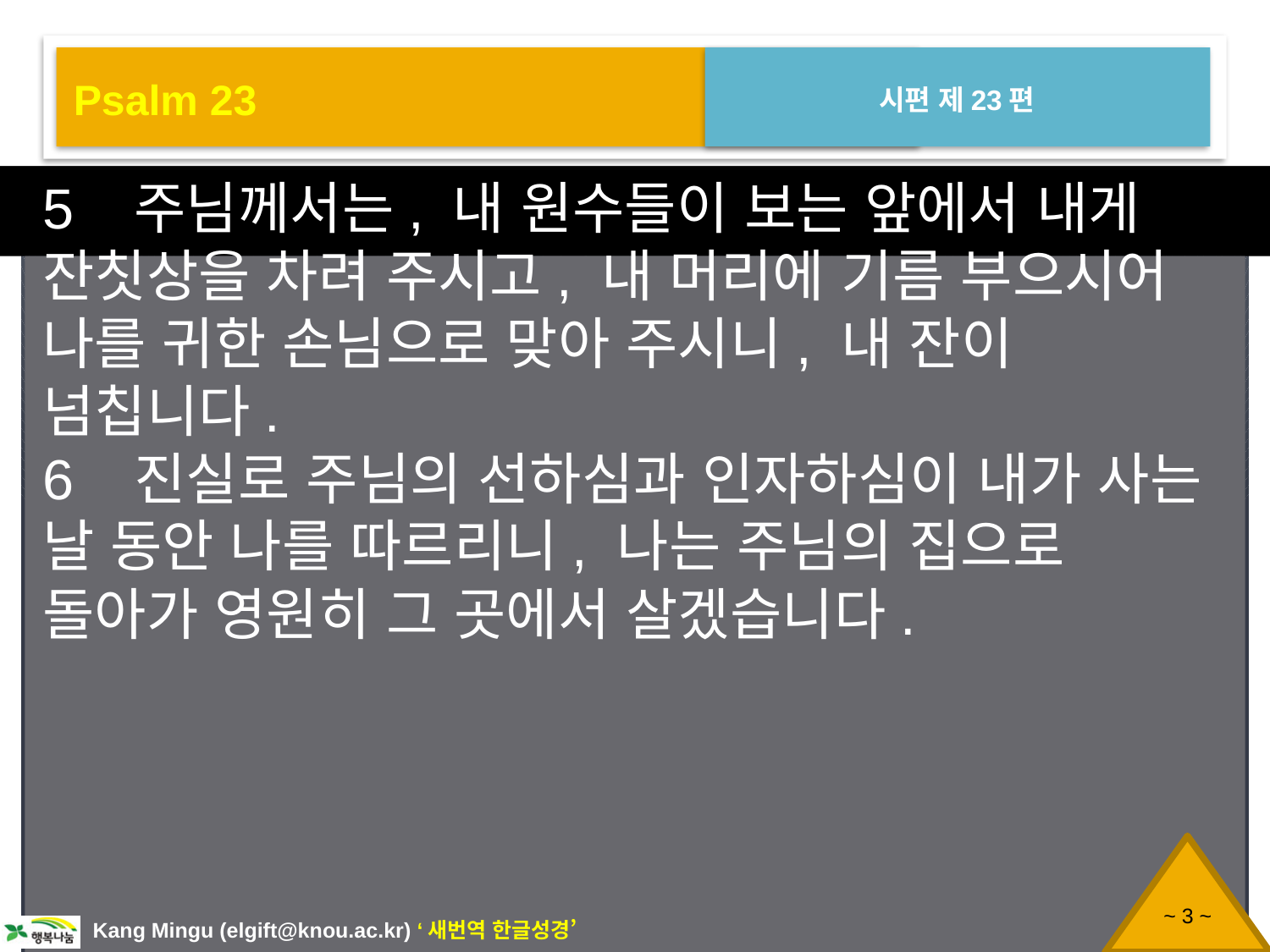

Psalm 23
시편 제23편
5   주님께서는, 내 원수들이 보는 앞에서 내게 잔칫상을 차려 주시고, 내 머리에 기름 부으시어 나를 귀한 손님으로 맞아 주시니, 내 잔이 넘칩니다.
6   진실로 주님의 선하심과 인자하심이 내가 사는 날 동안 나를 따르리니, 나는 주님의 집으로 돌아가 영원히 그 곳에서 살겠습니다.